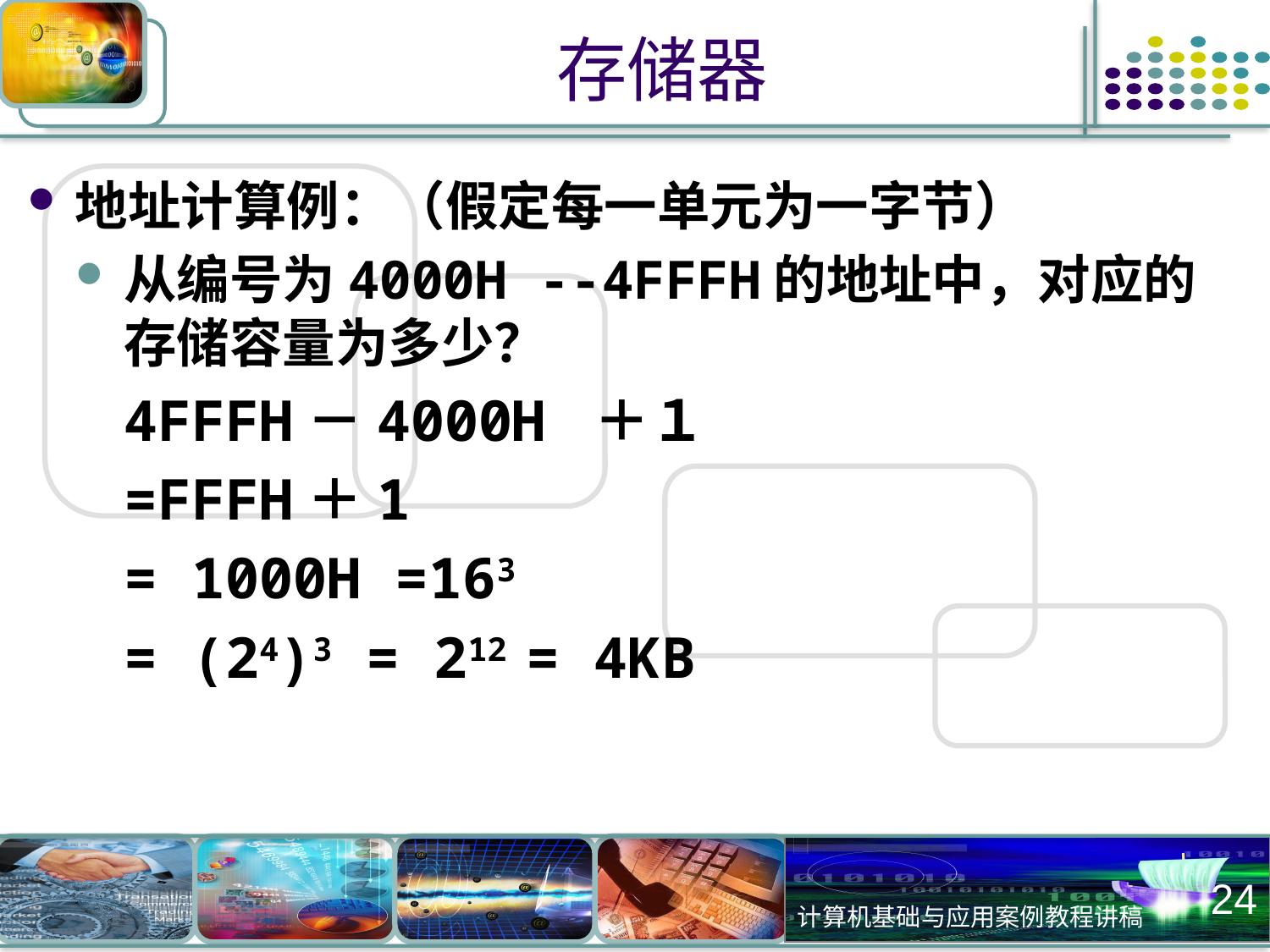

# 存储器
地址计算例：（假定每一单元为一字节）
从编号为4000H --4FFFH的地址中，对应的存储容量为多少？
4FFFH－4000H ＋１
=FFFH＋1
= 1000H =163
= (24)3 = 212 = 4KB
24